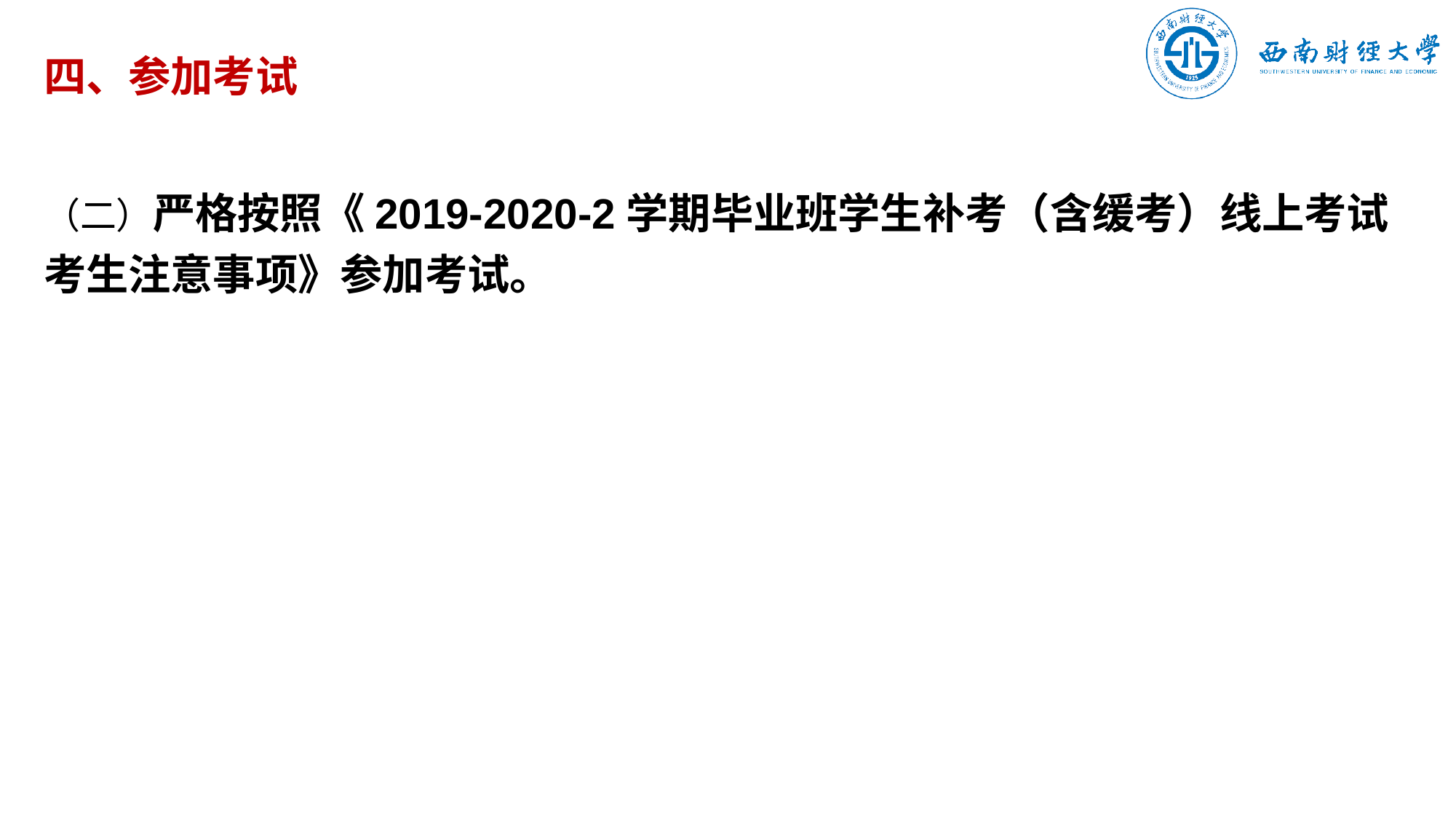

四、参加考试
（二）严格按照《2019-2020-2学期毕业班学生补考（含缓考）线上考试
考生注意事项》参加考试。